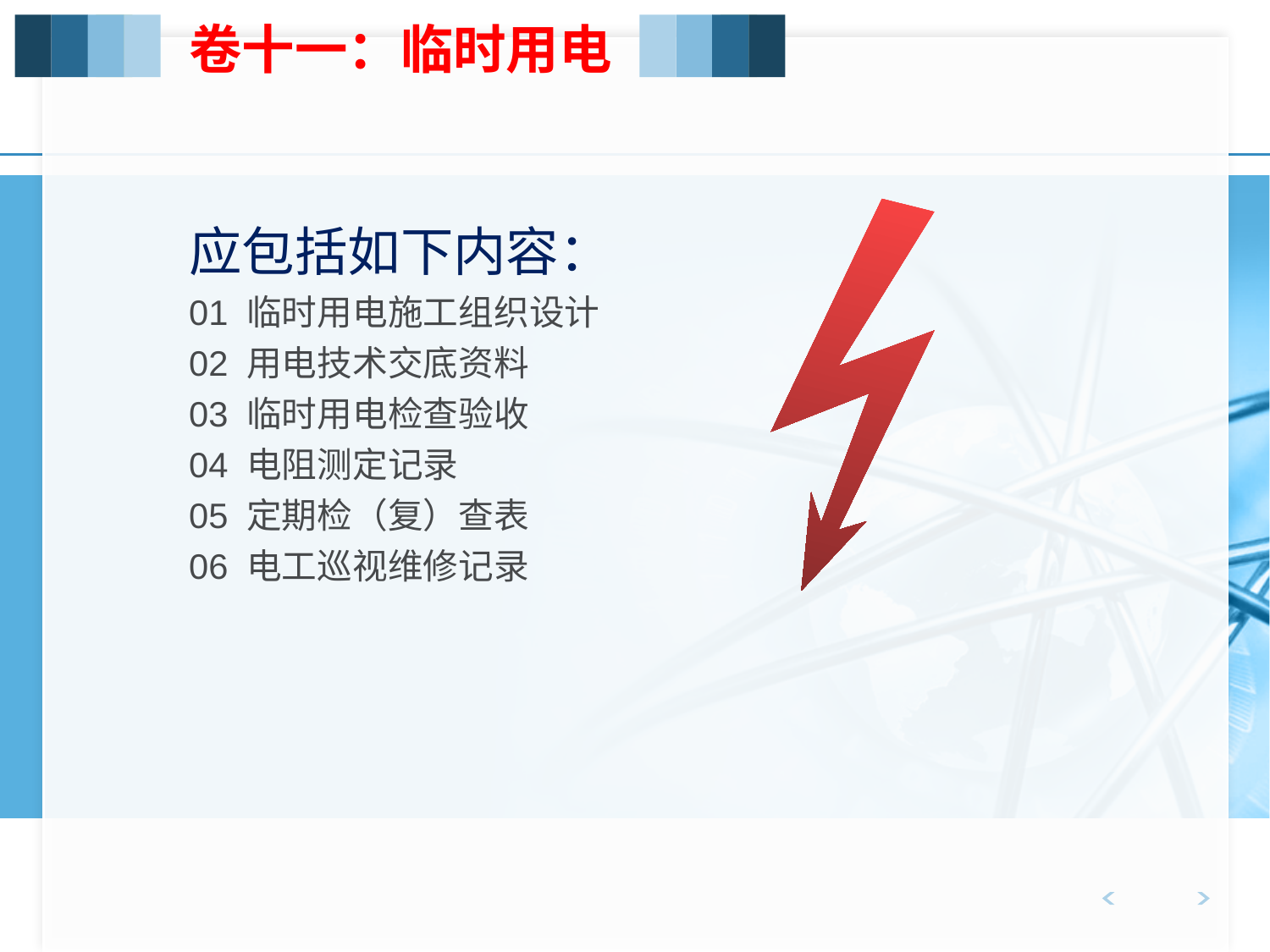

卷十一：临时用电

应包括如下内容：
01 临时用电施工组织设计
02 用电技术交底资料
03 临时用电检查验收
04 电阻测定记录
05 定期检（复）查表
06 电工巡视维修记录